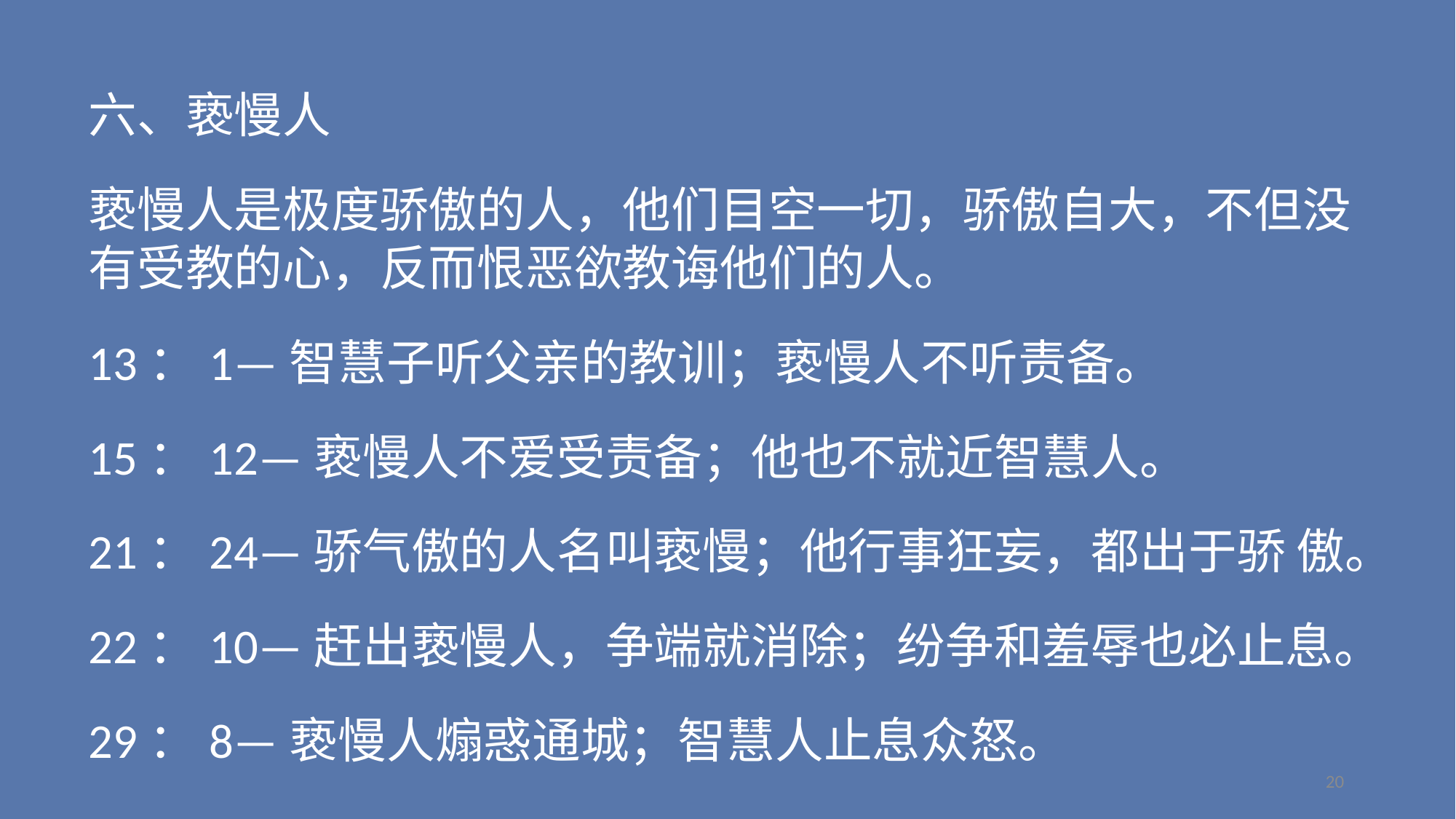

六、亵慢人
亵慢人是极度骄傲的人，他们目空一切，骄傲自大，不但没有受教的心，反而恨恶欲教诲他们的人。
13：1—智慧子听父亲的教训；亵慢人不听责备。
15：12—亵慢人不爱受责备；他也不就近智慧人。
21：24—骄气傲的人名叫亵慢；他行事狂妄，都出于骄 傲。
22：10—赶出亵慢人，争端就消除；纷争和羞辱也必止息。
29：8—亵慢人煽惑通城；智慧人止息众怒。
20